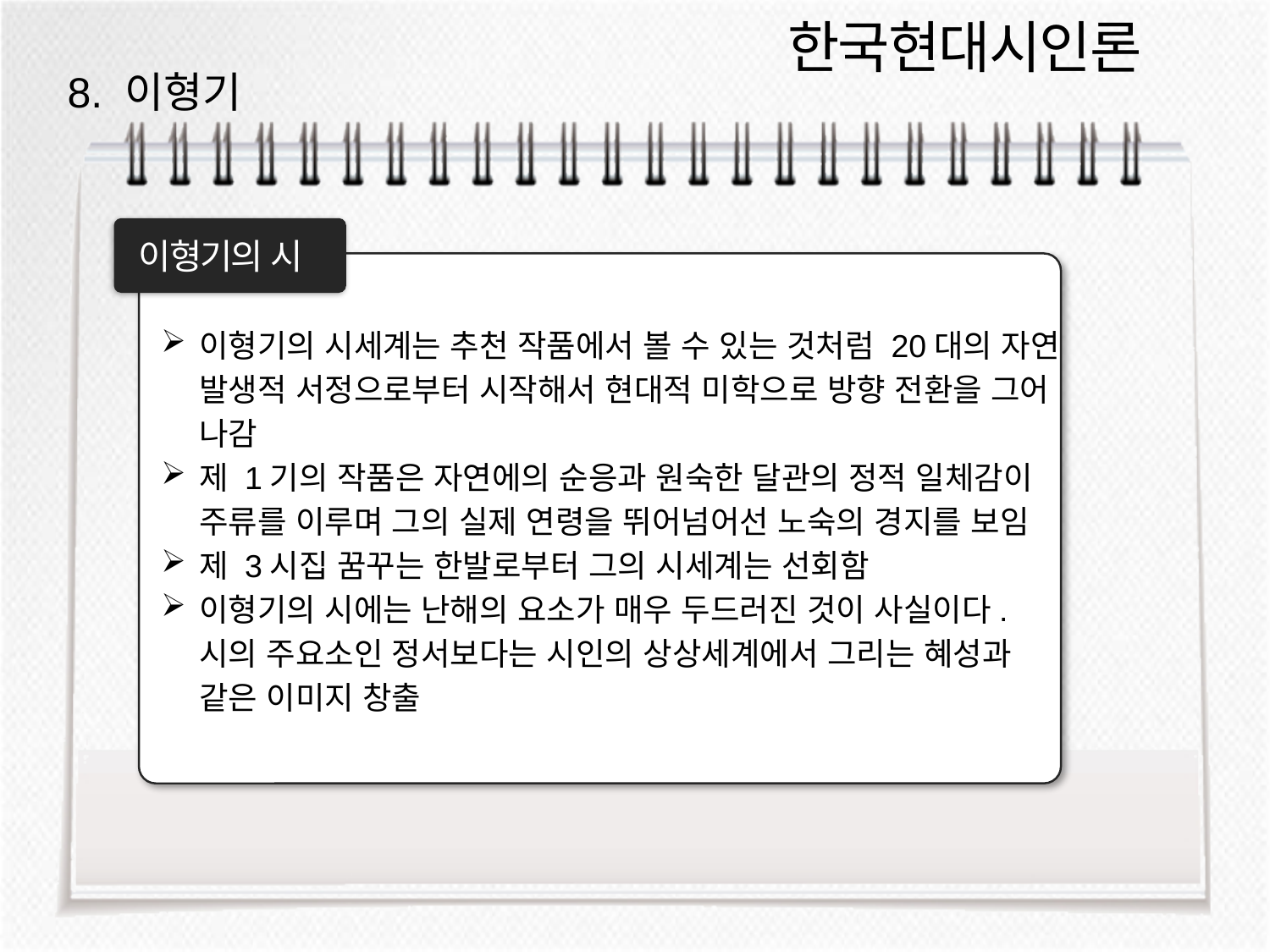

8. 이형기

이형기의 시

이형기의 시세계는 추천 작품에서 볼 수 있는 것처럼 20대의 자연 발생적 서정으로부터 시작해서 현대적 미학으로 방향 전환을 그어 나감
제 1기의 작품은 자연에의 순응과 원숙한 달관의 정적 일체감이 주류를 이루며 그의 실제 연령을 뛰어넘어선 노숙의 경지를 보임
제 3시집 꿈꾸는 한발로부터 그의 시세계는 선회함
이형기의 시에는 난해의 요소가 매우 두드러진 것이 사실이다. 시의 주요소인 정서보다는 시인의 상상세계에서 그리는 혜성과 같은 이미지 창출